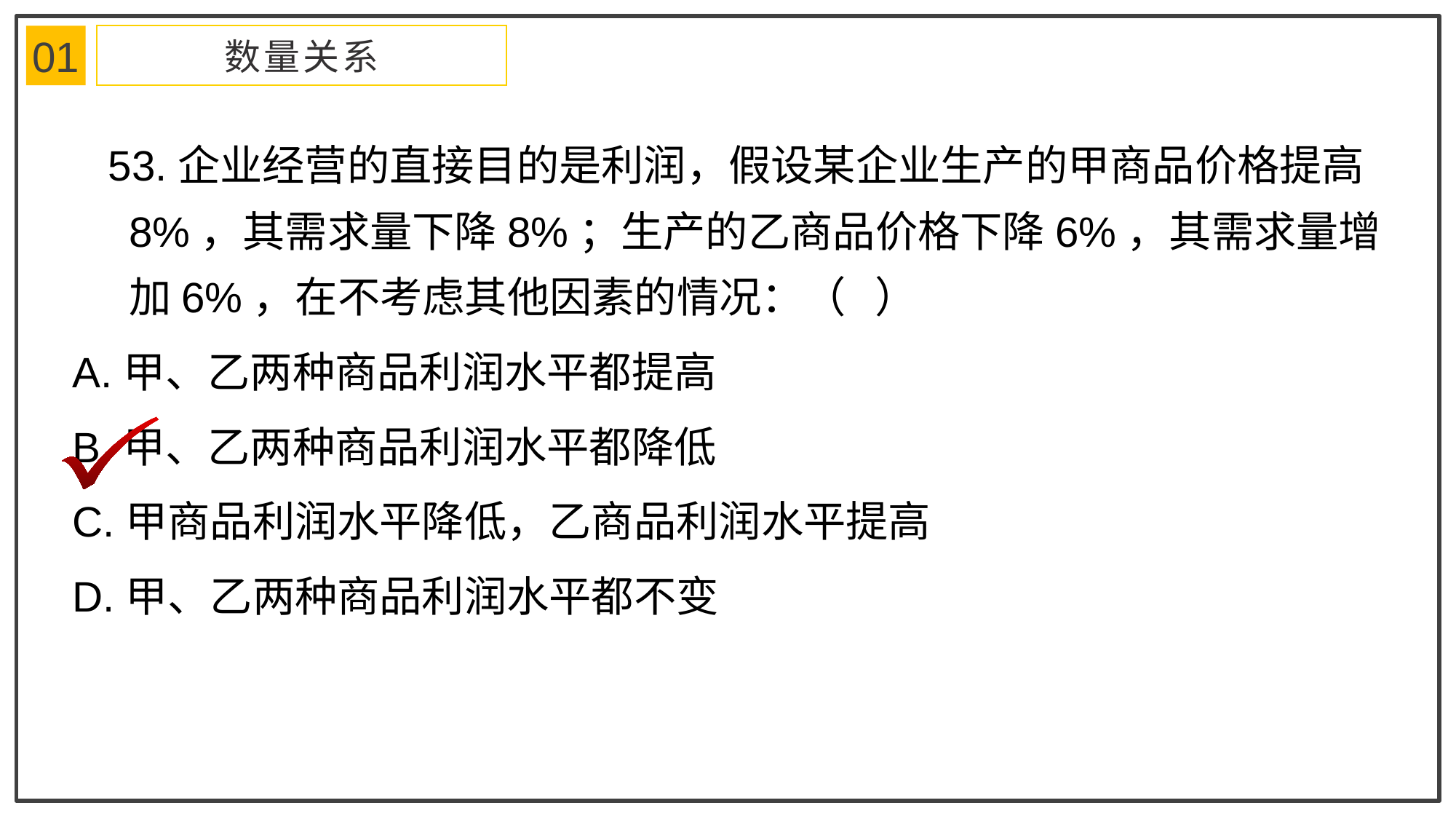

01
数量关系
   53.企业经营的直接目的是利润，假设某企业生产的甲商品价格提高8%，其需求量下降8%；生产的乙商品价格下降6%，其需求量增加6%，在不考虑其他因素的情况：（   ）
A.甲、乙两种商品利润水平都提高
B.甲、乙两种商品利润水平都降低
C.甲商品利润水平降低，乙商品利润水平提高
D.甲、乙两种商品利润水平都不变